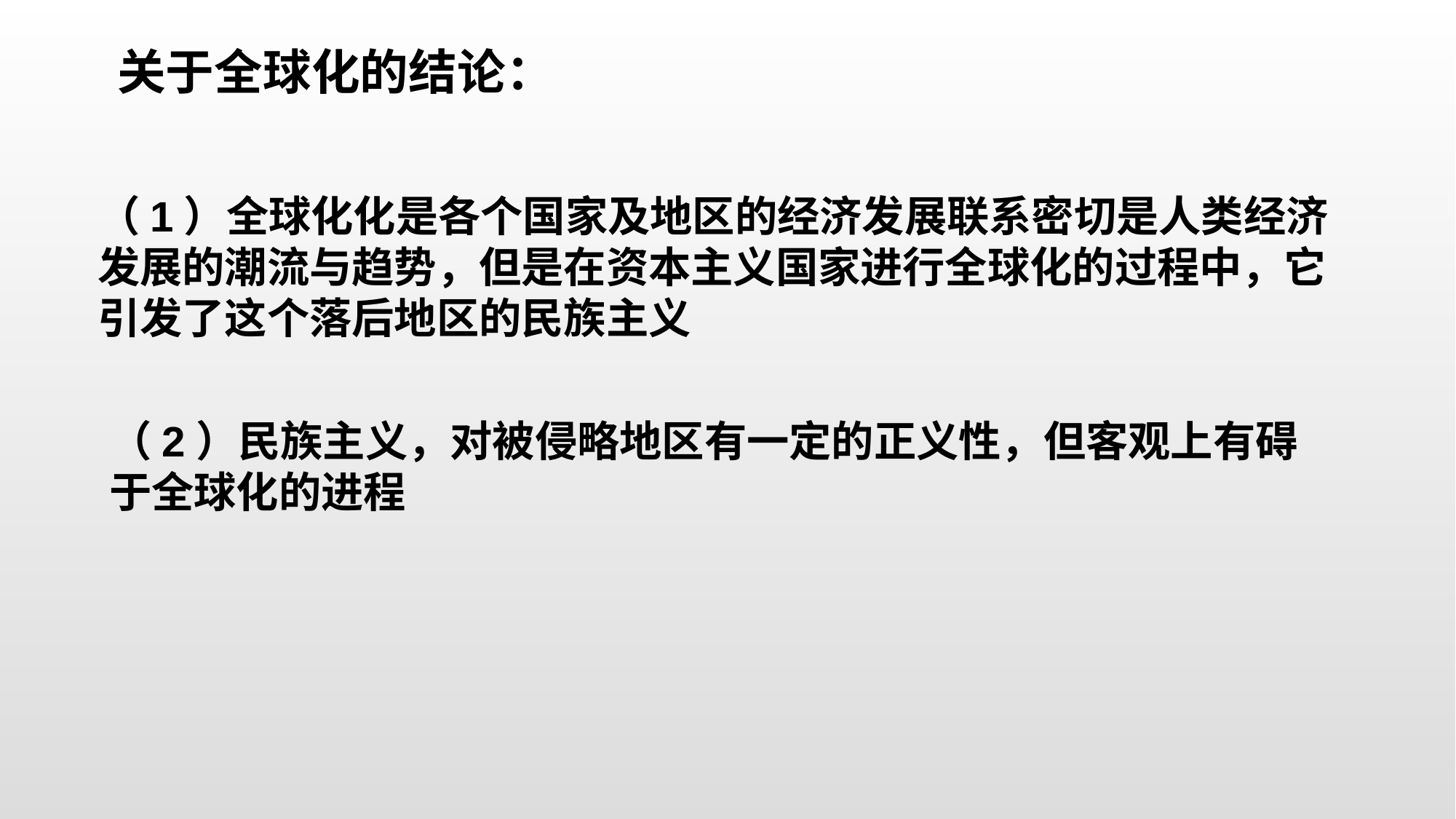

关于全球化的结论：
（1）全球化化是各个国家及地区的经济发展联系密切是人类经济发展的潮流与趋势，但是在资本主义国家进行全球化的过程中，它引发了这个落后地区的民族主义
（2）民族主义，对被侵略地区有一定的正义性，但客观上有碍于全球化的进程